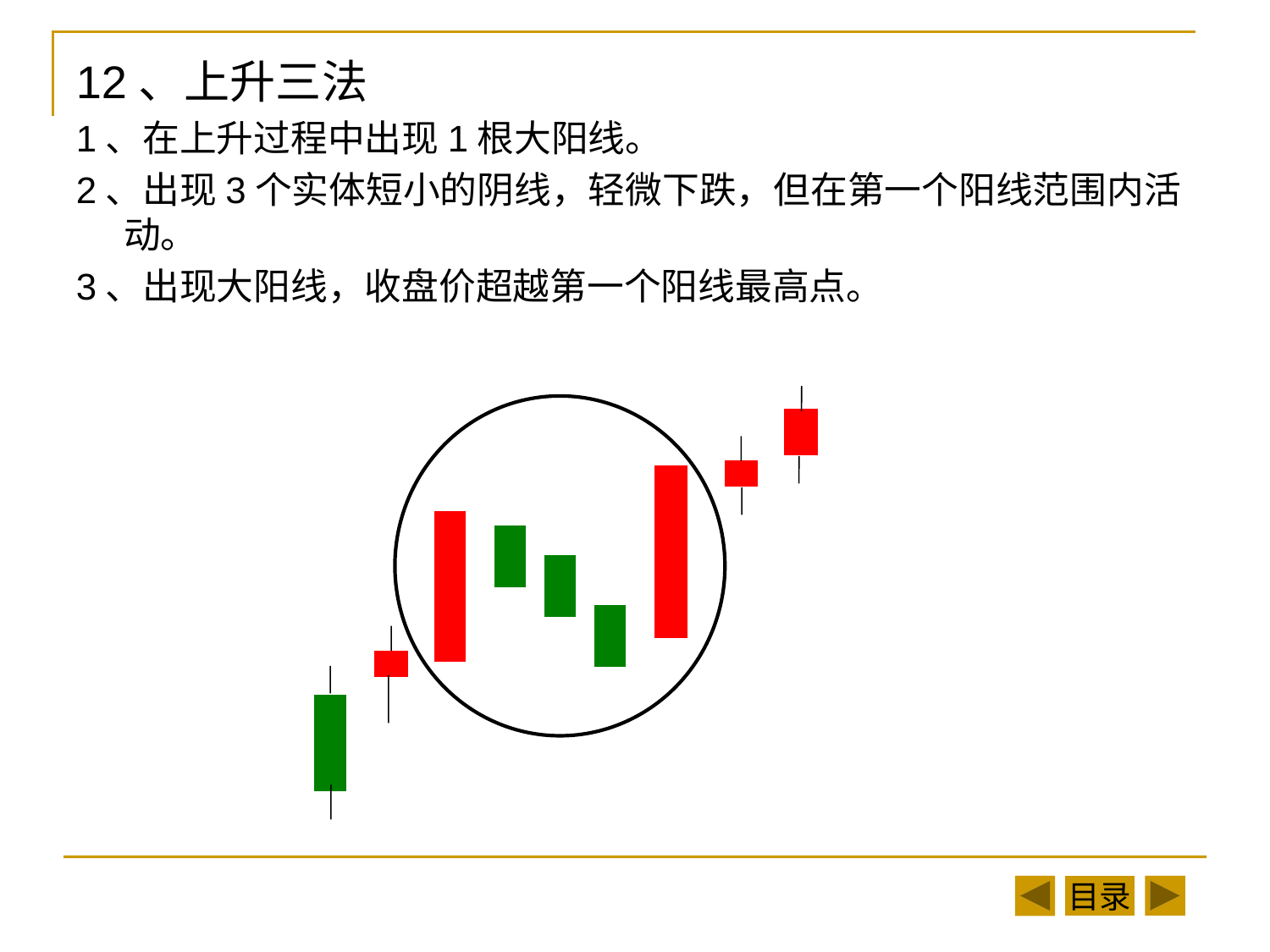

12、上升三法
1、在上升过程中出现1根大阳线。
2、出现3个实体短小的阴线，轻微下跌，但在第一个阳线范围内活动。
3、出现大阳线，收盘价超越第一个阳线最高点。